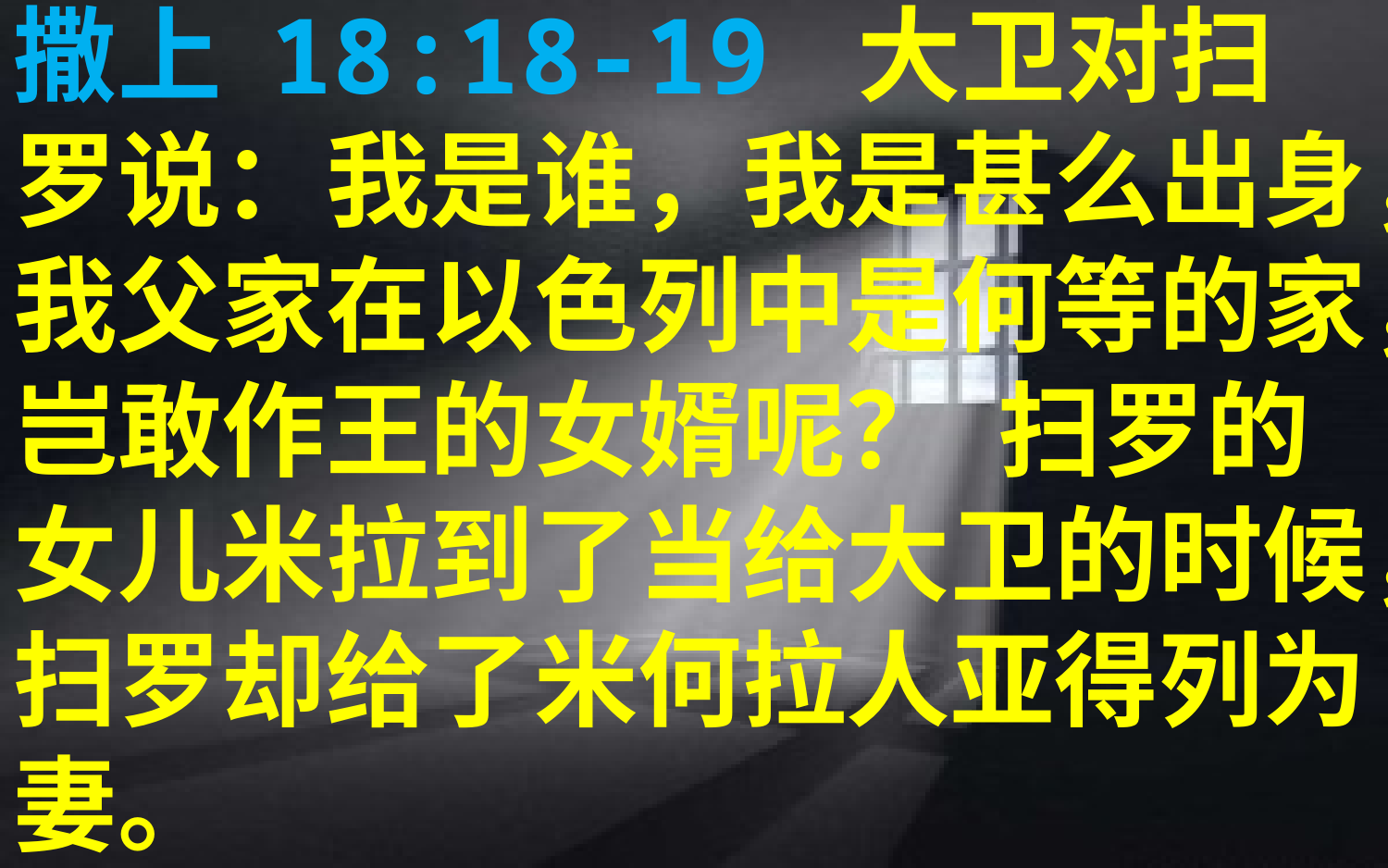

撒上 18:18-19 大卫对扫罗说：我是谁，我是甚么出身，我父家在以色列中是何等的家，岂敢作王的女婿呢？  扫罗的女儿米拉到了当给大卫的时候，扫罗却给了米何拉人亚得列为妻。